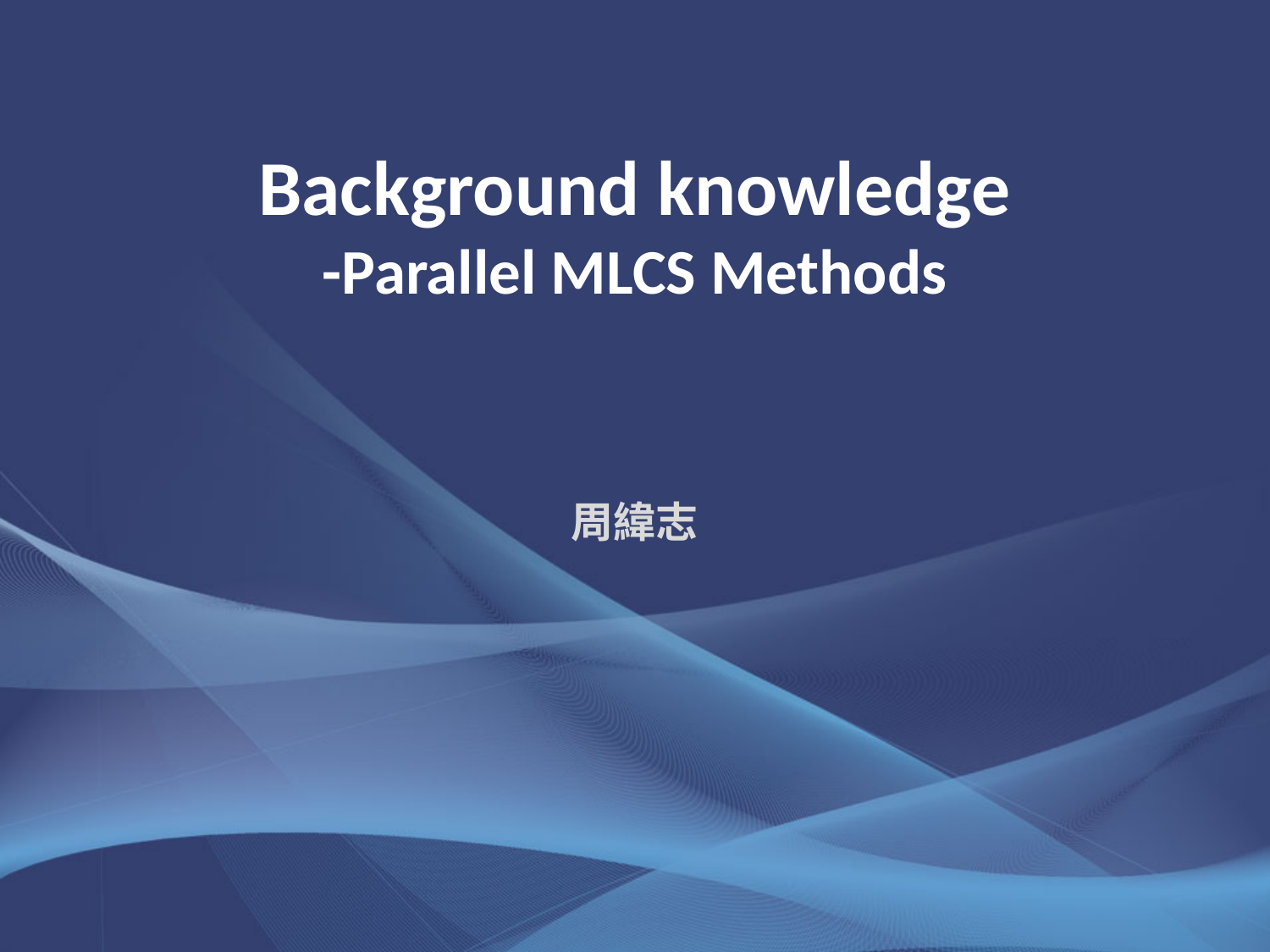

# Background knowledge -Parallel MLCS Methods
周緯志